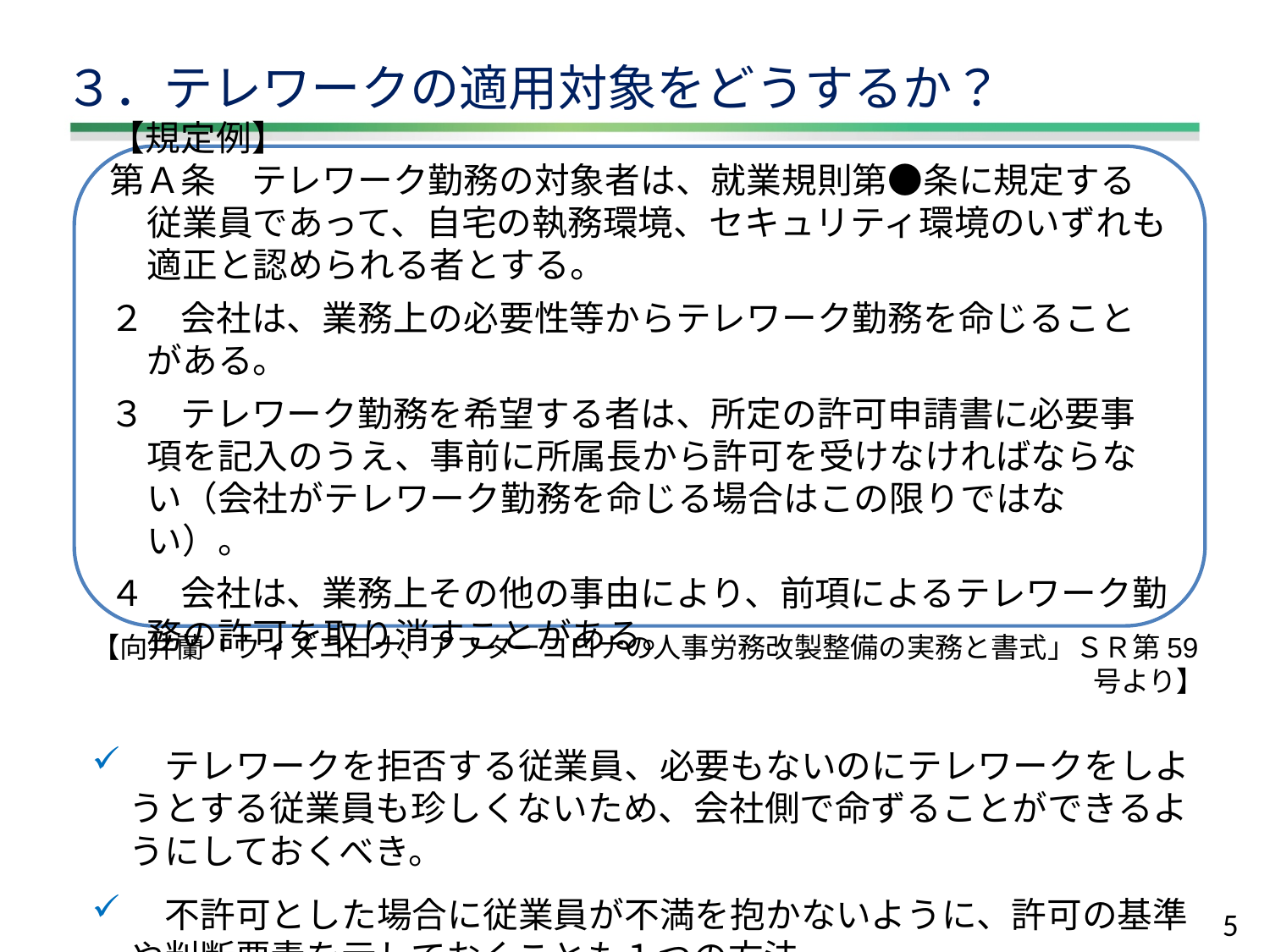

# ３．テレワークの適用対象をどうするか？
【規定例】
第Ａ条　テレワーク勤務の対象者は、就業規則第●条に規定する従業員であって、自宅の執務環境、セキュリティ環境のいずれも適正と認められる者とする。
２　会社は、業務上の必要性等からテレワーク勤務を命じることがある。
３　テレワーク勤務を希望する者は、所定の許可申請書に必要事項を記入のうえ、事前に所属長から許可を受けなければならない（会社がテレワーク勤務を命じる場合はこの限りではない）。
４　会社は、業務上その他の事由により、前項によるテレワーク勤務の許可を取り消すことがある。
【向井蘭「ウィズコロナ、アフターコロナの人事労務改製整備の実務と書式」ＳＲ第59号より】

　テレワークを拒否する従業員、必要もないのにテレワークをしようとする従業員も珍しくないため、会社側で命ずることができるようにしておくべき。
　不許可とした場合に従業員が不満を抱かないように、許可の基準や判断要素を示しておくことも１つの方法。

5